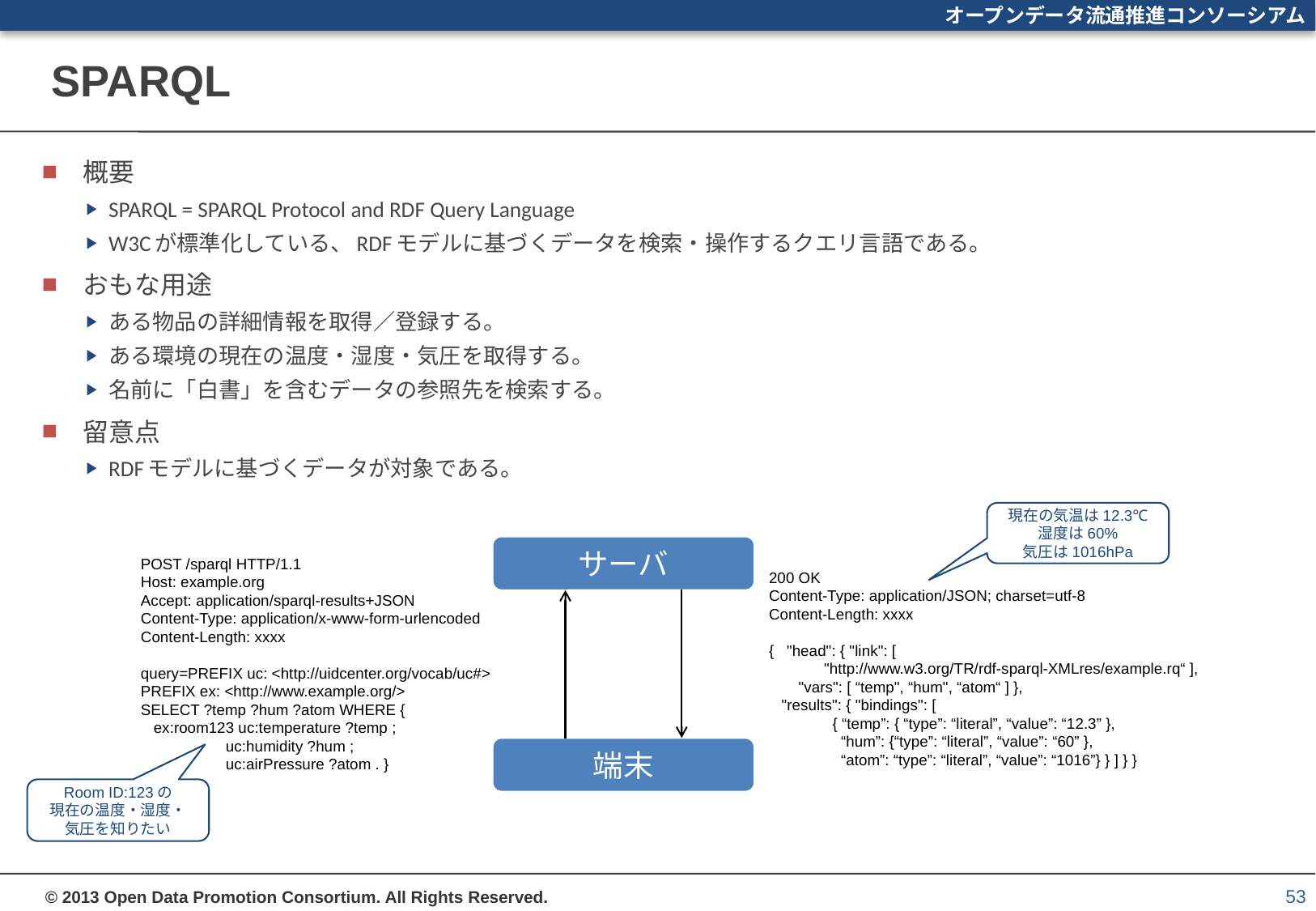

# SPARQL
概要
SPARQL = SPARQL Protocol and RDF Query Language
W3Cが標準化している、RDFモデルに基づくデータを検索・操作するクエリ言語である。
おもな用途
ある物品の詳細情報を取得／登録する。
ある環境の現在の温度・湿度・気圧を取得する。
名前に「白書」を含むデータの参照先を検索する。
留意点
RDFモデルに基づくデータが対象である。
現在の気温は12.3℃
湿度は60%
気圧は1016hPa
サーバ
POST /sparql HTTP/1.1
Host: example.org
Accept: application/sparql-results+JSON
Content-Type: application/x-www-form-urlencoded
Content-Length: xxxx

query=PREFIX uc: <http://uidcenter.org/vocab/uc#>
PREFIX ex: <http://www.example.org/>
SELECT ?temp ?hum ?atom WHERE {
   ex:room123 uc:temperature ?temp ;
                    uc:humidity ?hum ;
                    uc:airPressure ?atom . }
200 OK
Content-Type: application/JSON; charset=utf-8
Content-Length: xxxx

{   "head": { "link": [
             "http://www.w3.org/TR/rdf-sparql-XMLres/example.rq“ ],
       "vars": [ “temp", “hum", “atom“ ] },
   "results": { "bindings": [
               { “temp”: { “type”: “literal”, “value”: “12.3” },
                 “hum”: {“type”: “literal”, “value”: “60” },
                 “atom”: “type”: “literal”, “value”: “1016”} } ] } }
端末
Room ID:123の
現在の温度・湿度・
気圧を知りたい
53